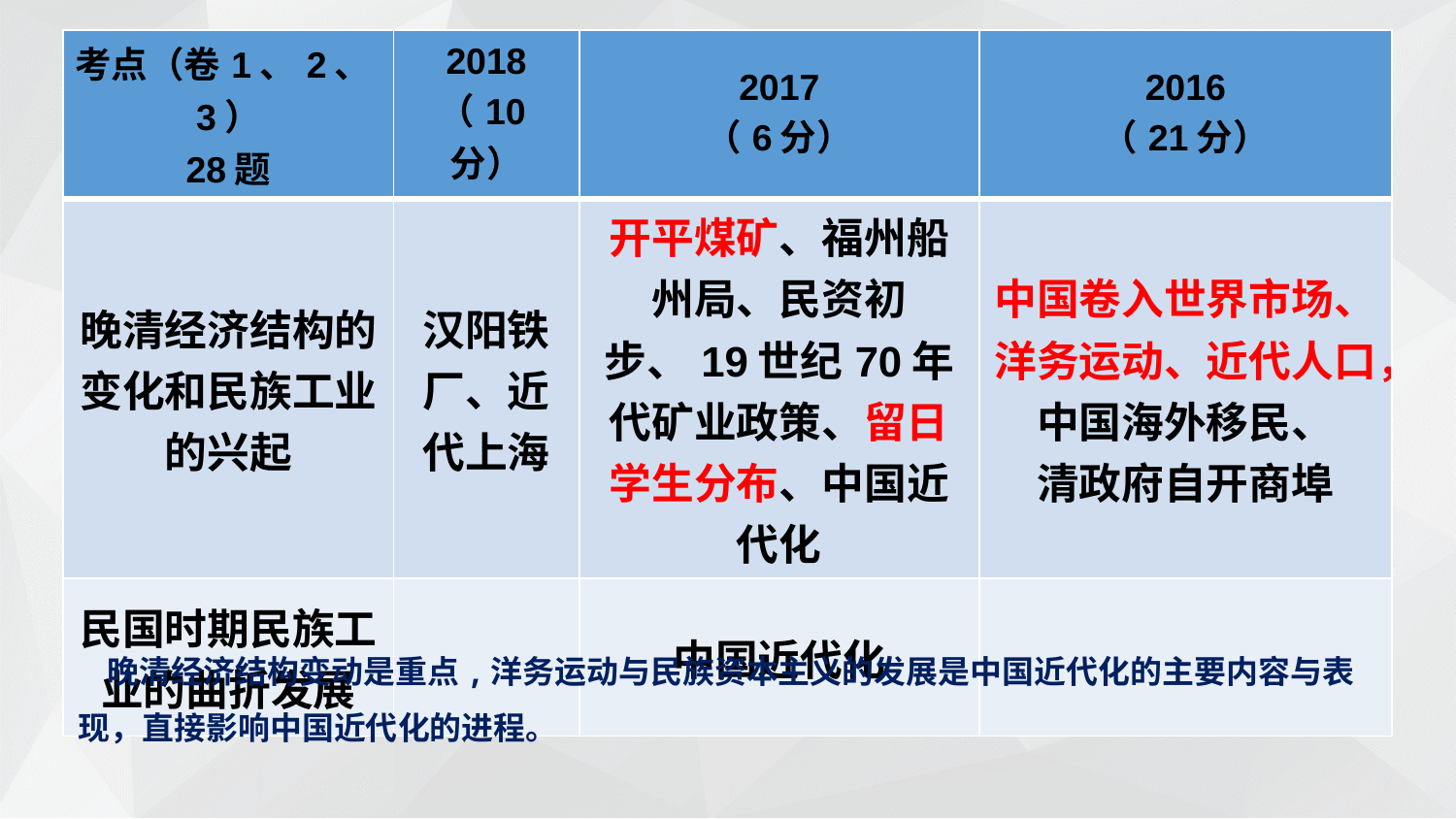

| 考点（卷1、2、3） 28题 | 2018 （10分） | 2017 （6分） | 2016 （21分） |
| --- | --- | --- | --- |
| 晚清经济结构的变化和民族工业的兴起 | 汉阳铁厂、近代上海 | 开平煤矿、福州船州局、民资初步、19世纪70年代矿业政策、留日学生分布、中国近代化 | 中国卷入世界市场、洋务运动、近代人口，中国海外移民、 清政府自开商埠 |
| 民国时期民族工业的曲折发展 |  | 中国近代化 |  |
    晚清经济结构变动是重点,洋务运动与民族资本主义的发展是中国近代化的主要内容与表现，直接影响中国近代化的进程。